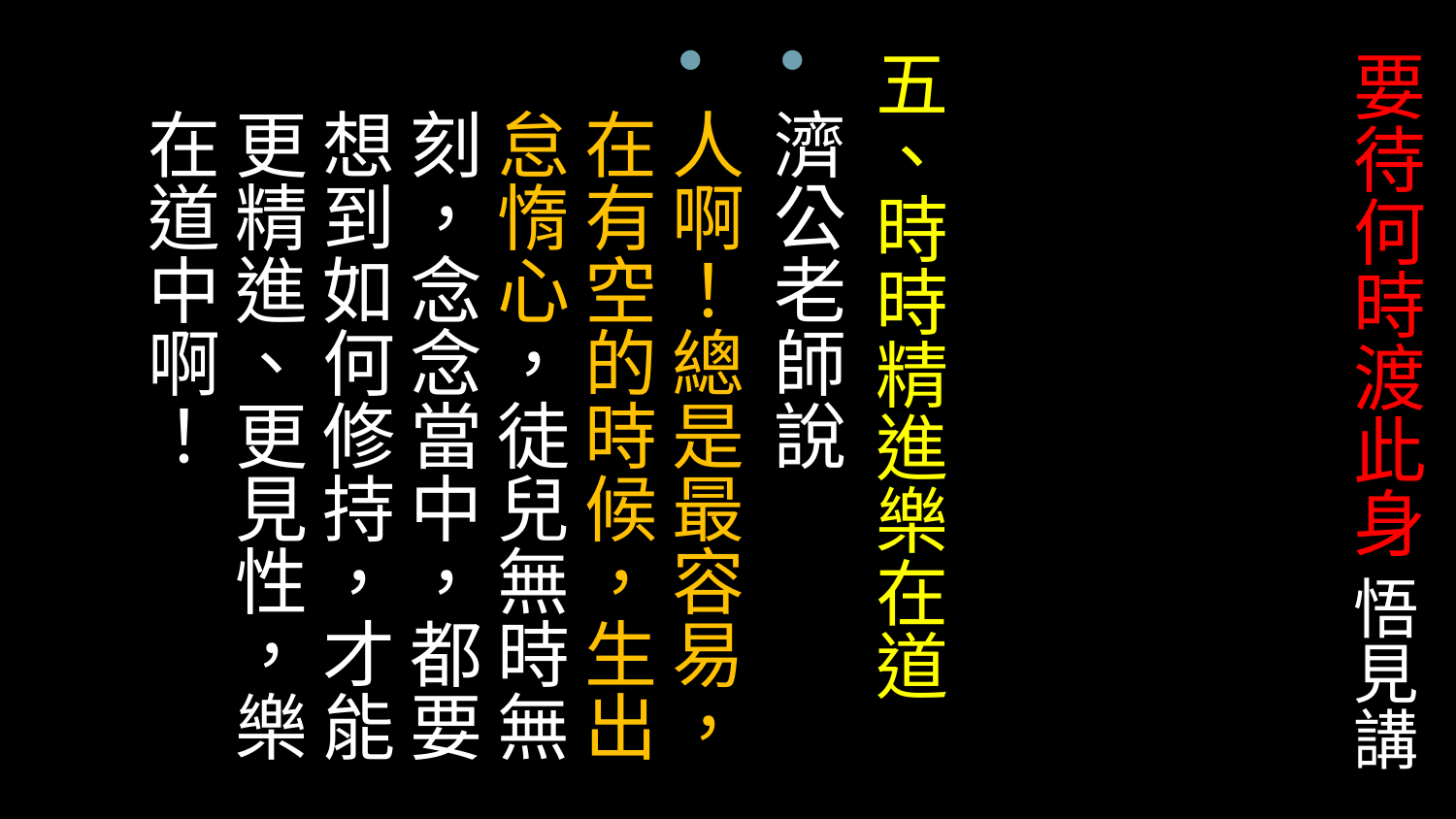

五、時時精進樂在道
濟公老師說
人啊！總是最容易，在有空的時候，生出怠惰心，徒兒無時無刻，念念當中，都要想到如何修持，才能更精進、更見性，樂在道中啊！

# 要待何時渡此身 悟見講